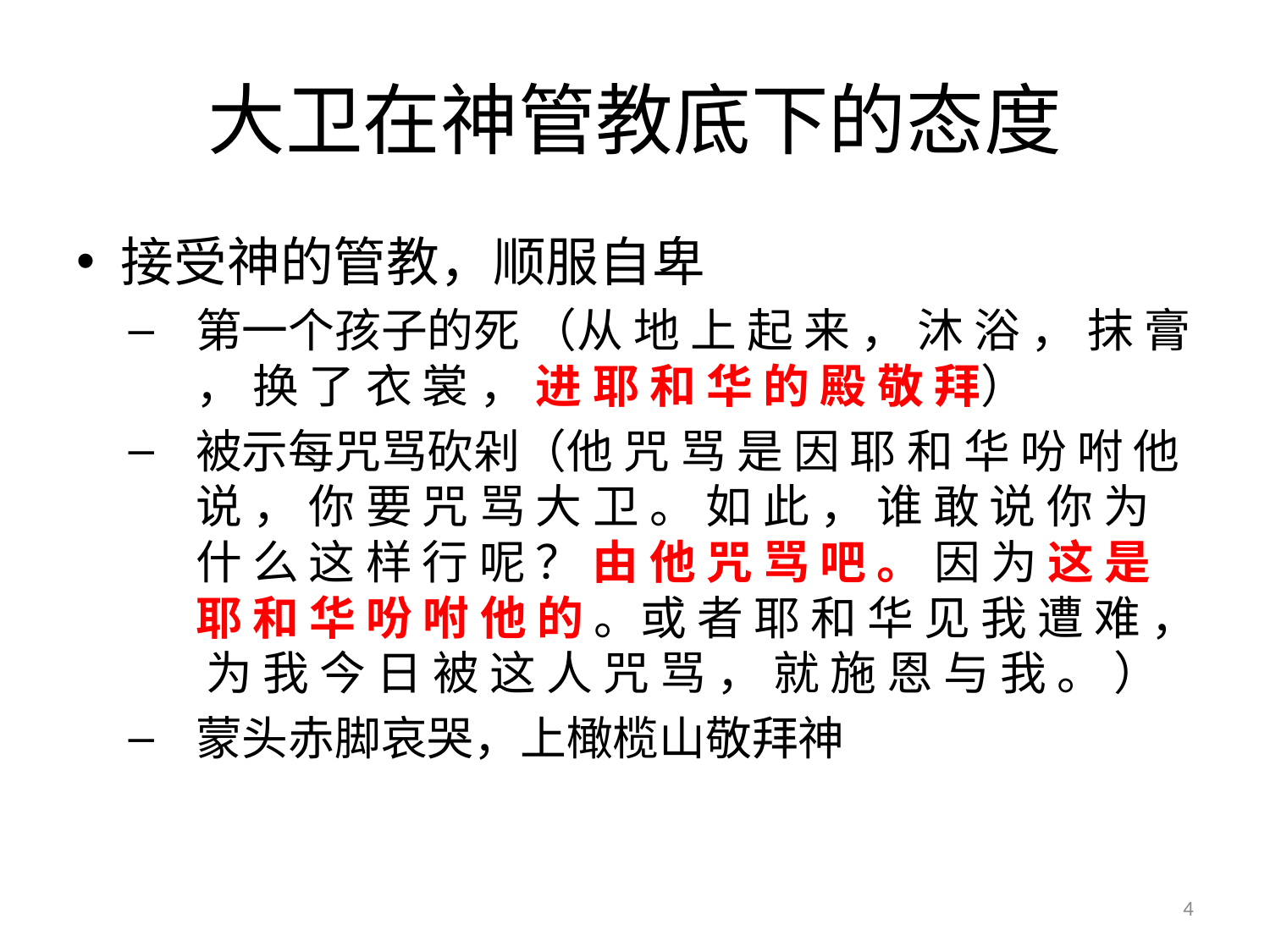

# 大卫在神管教底下的态度
接受神的管教，顺服自卑
第一个孩子的死 （从 地 上 起 来 ， 沐 浴 ， 抹 膏 ， 换 了 衣 裳 ， 进 耶 和 华 的 殿 敬 拜）
被示每咒骂砍剁（他 咒 骂 是 因 耶 和 华 吩 咐 他 说 ， 你 要 咒 骂 大 卫 。 如 此 ， 谁 敢 说 你 为 什 么 这 样 行 呢 ？ 由 他 咒 骂 吧 。 因 为 这 是 耶 和 华 吩 咐 他 的 。或 者 耶 和 华 见 我 遭 难 ， 为 我 今 日 被 这 人 咒 骂 ， 就 施 恩 与 我 。 ）
蒙头赤脚哀哭，上橄榄山敬拜神

4